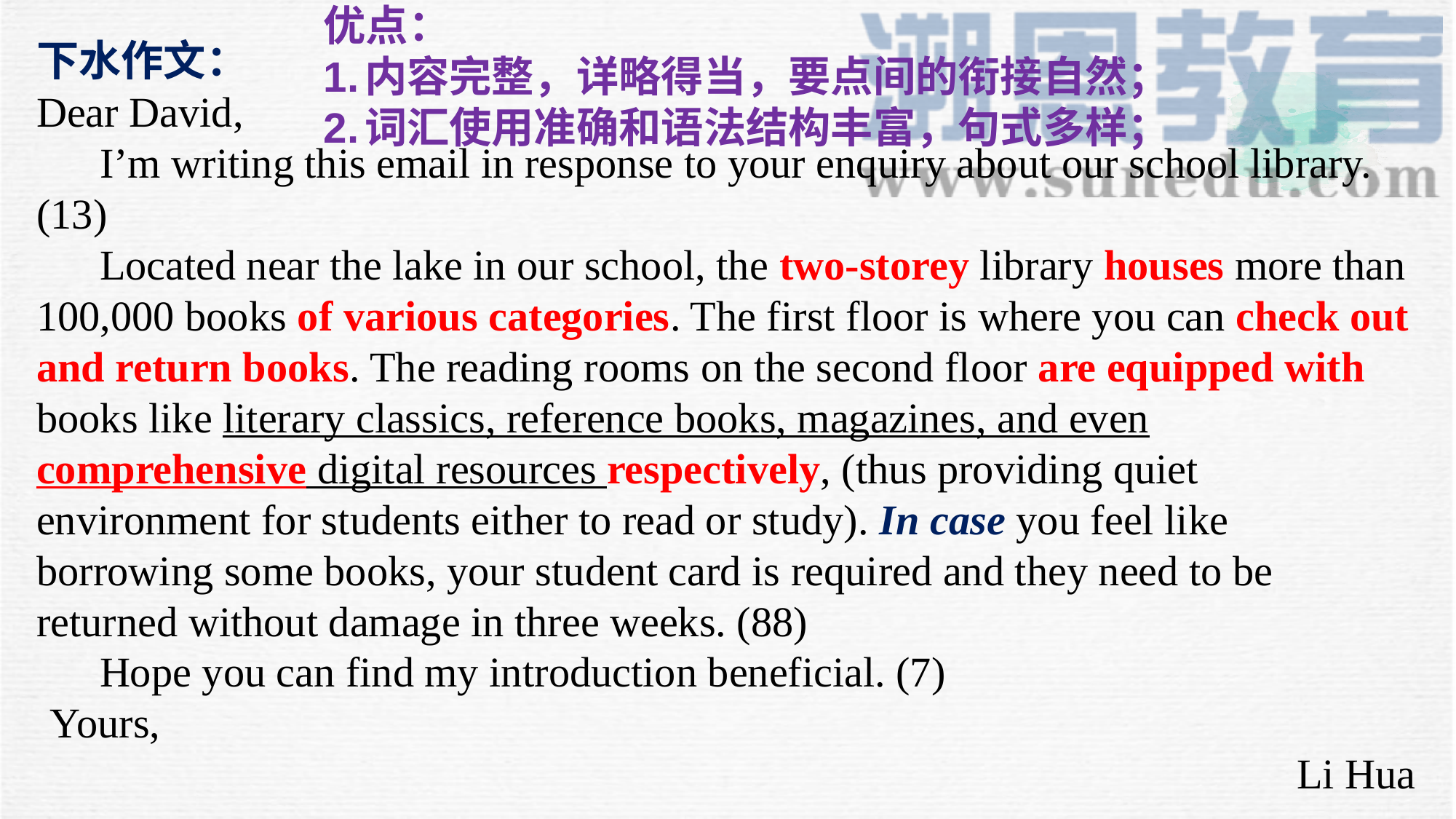

优点：
内容完整，详略得当，要点间的衔接自然；
词汇使用准确和语法结构丰富，句式多样；
下水作文：
Dear David,
      I’m writing this email in response to your enquiry about our school library. (13)
      Located near the lake in our school, the two-storey library houses more than 100,000 books of various categories. The first floor is where you can check out and return books. The reading rooms on the second floor are equipped with books like literary classics, reference books, magazines, and even comprehensive digital resources respectively, (thus providing quiet environment for students either to read or study). In case you feel like borrowing some books, your student card is required and they need to be returned without damage in three weeks. (88)
      Hope you can find my introduction beneficial. (7)
 Yours,                                                                                                                                                                 Li Hua